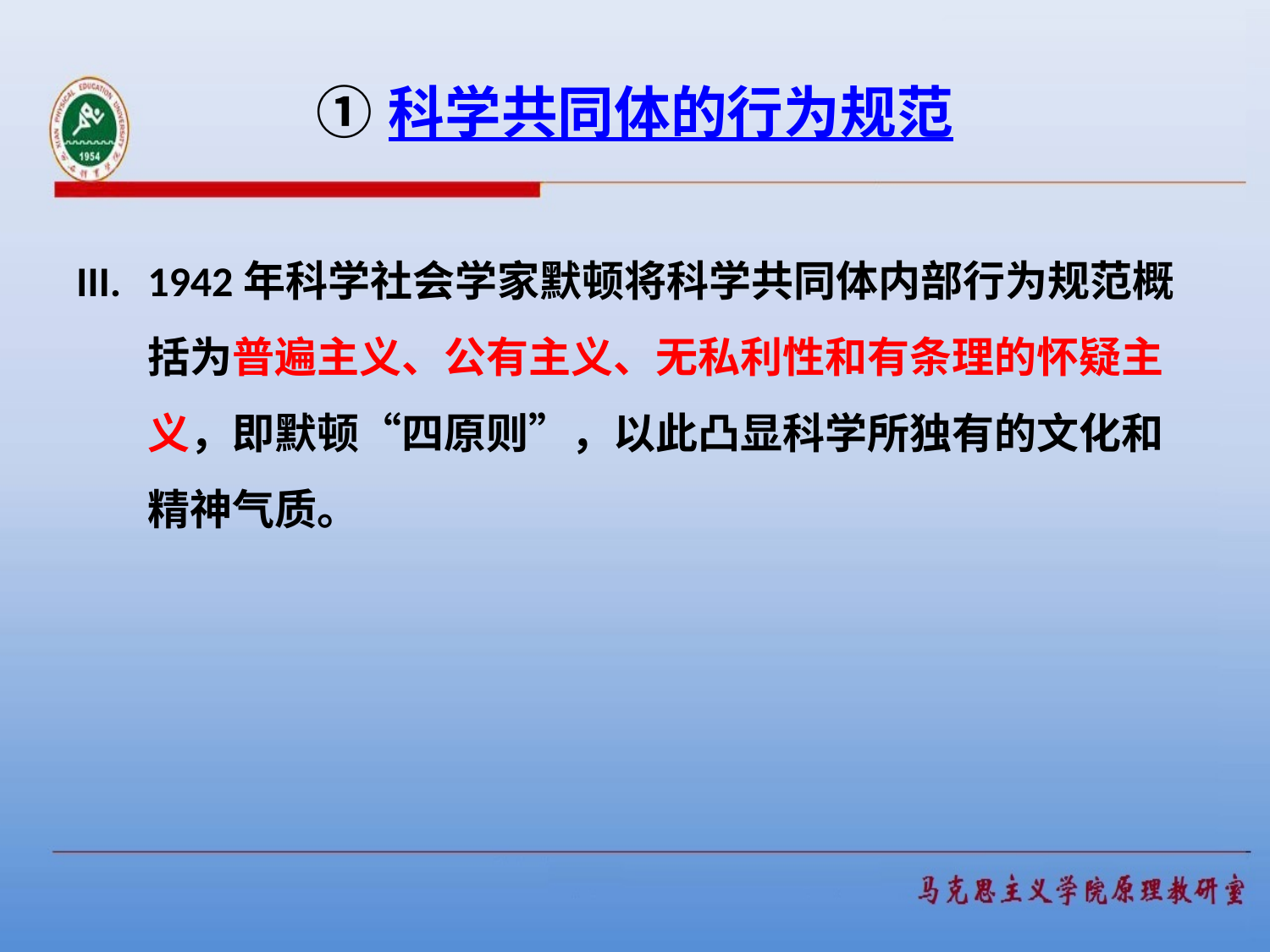

# 科学共同体的行为规范
1942年科学社会学家默顿将科学共同体内部行为规范概括为普遍主义、公有主义、无私利性和有条理的怀疑主义，即默顿“四原则”，以此凸显科学所独有的文化和精神气质。